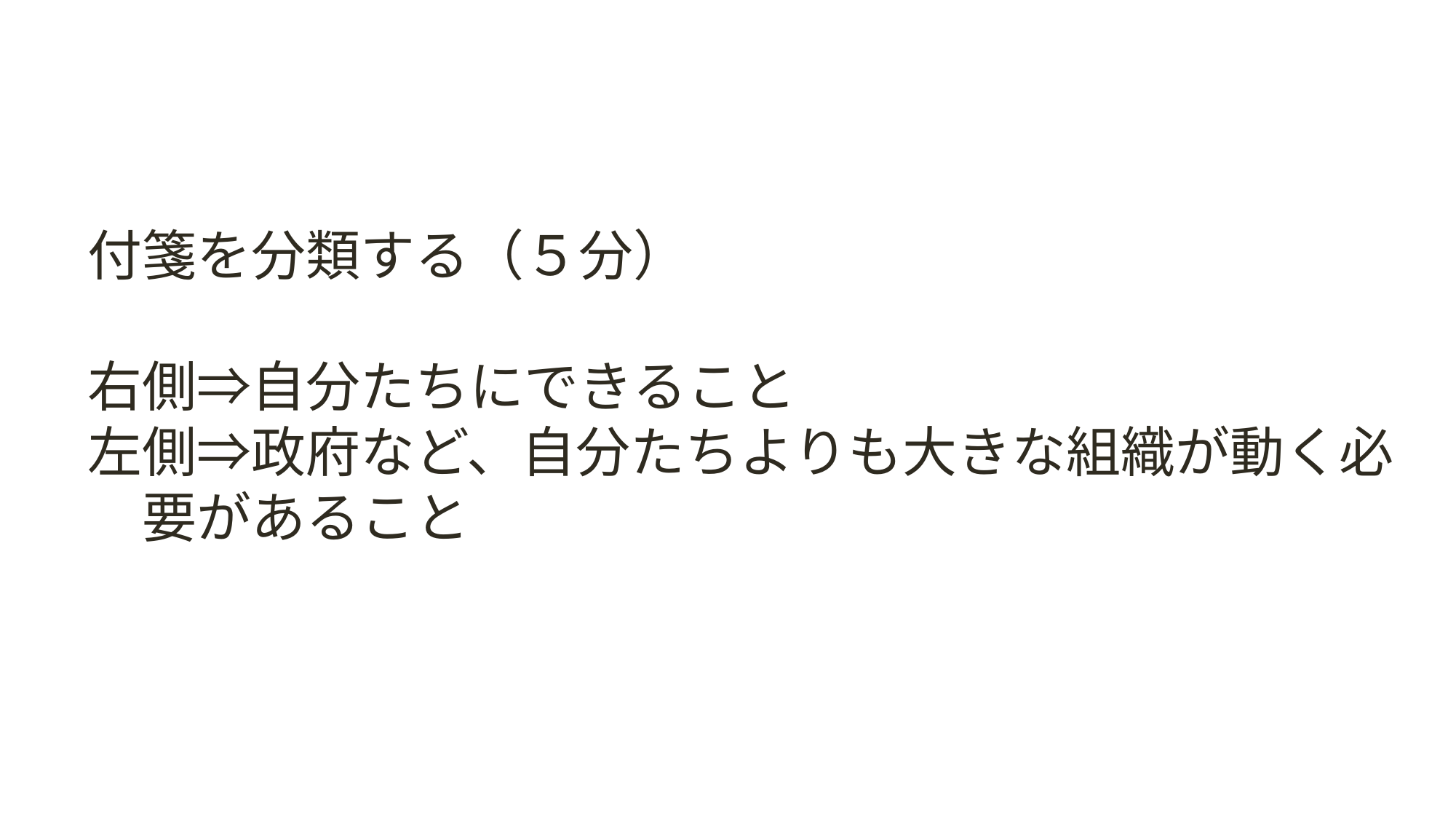

付箋を分類する（５分）

右側⇒自分たちにできること
左側⇒政府など、自分たちよりも大きな組織が動く必　要があること